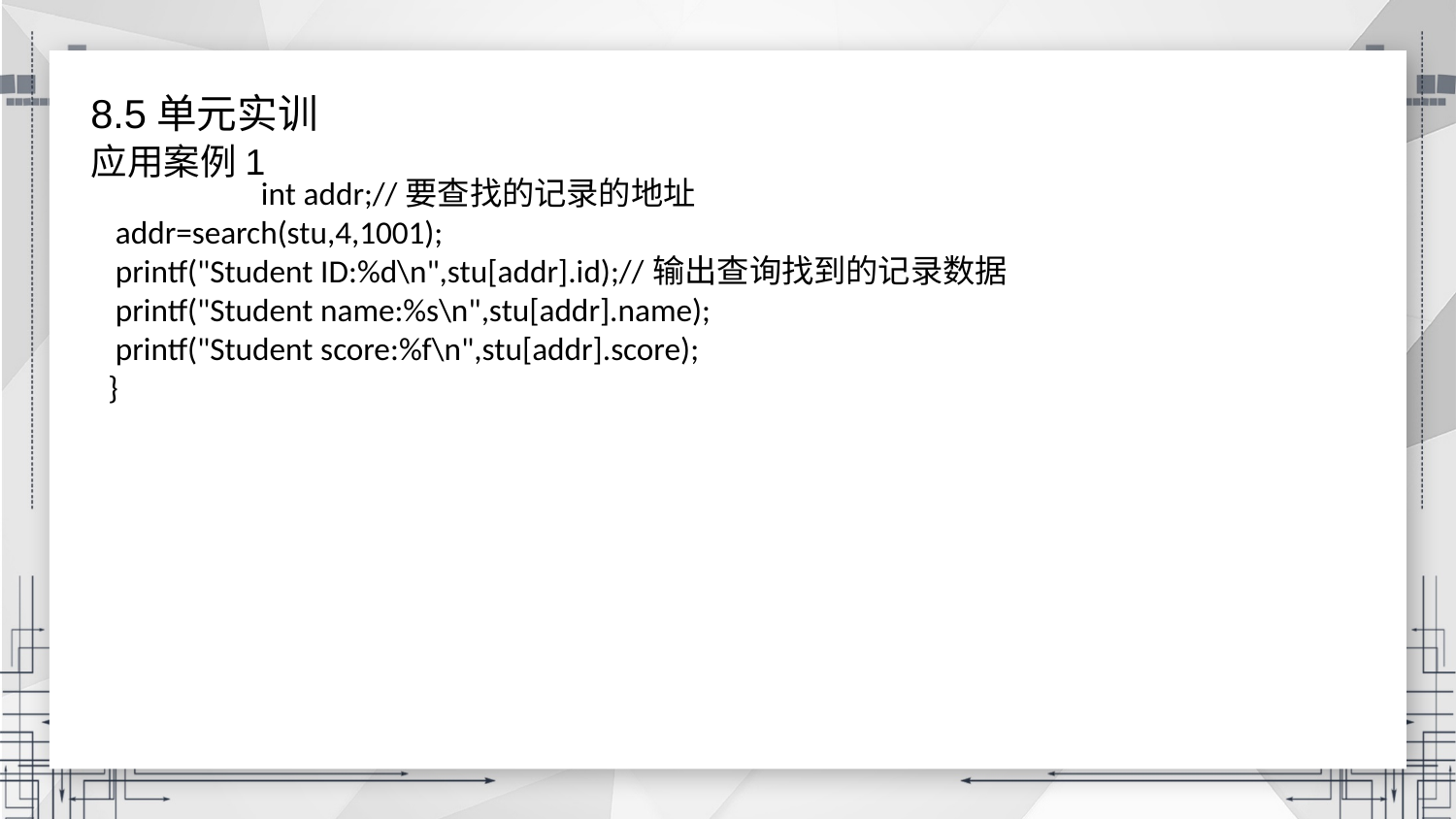

8.5单元实训
应用案例1
	 int addr;//要查找的记录的地址
 addr=search(stu,4,1001);
 printf("Student ID:%d\n",stu[addr].id);//输出查询找到的记录数据
 printf("Student name:%s\n",stu[addr].name);
 printf("Student score:%f\n",stu[addr].score);
}